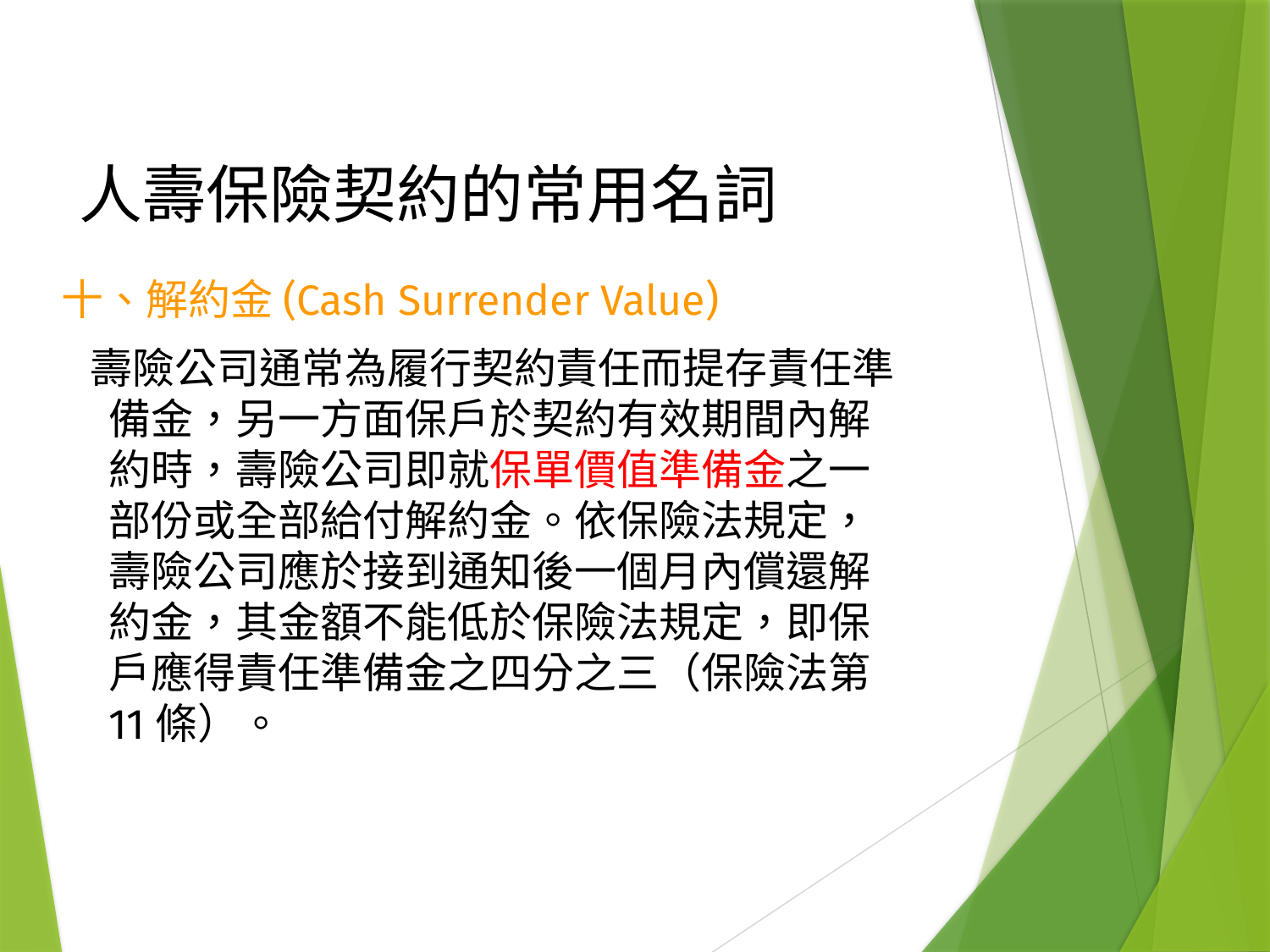

人壽保險契約的常用名詞
十、解約金(Cash Surrender Value)
  壽險公司通常為履行契約責任而提存責任準備金，另一方面保戶於契約有效期間內解約時，壽險公司即就保單價值準備金之一部份或全部給付解約金。依保險法規定，壽險公司應於接到通知後一個月內償還解約金，其金額不能低於保險法規定，即保戶應得責任準備金之四分之三（保險法第11條）。